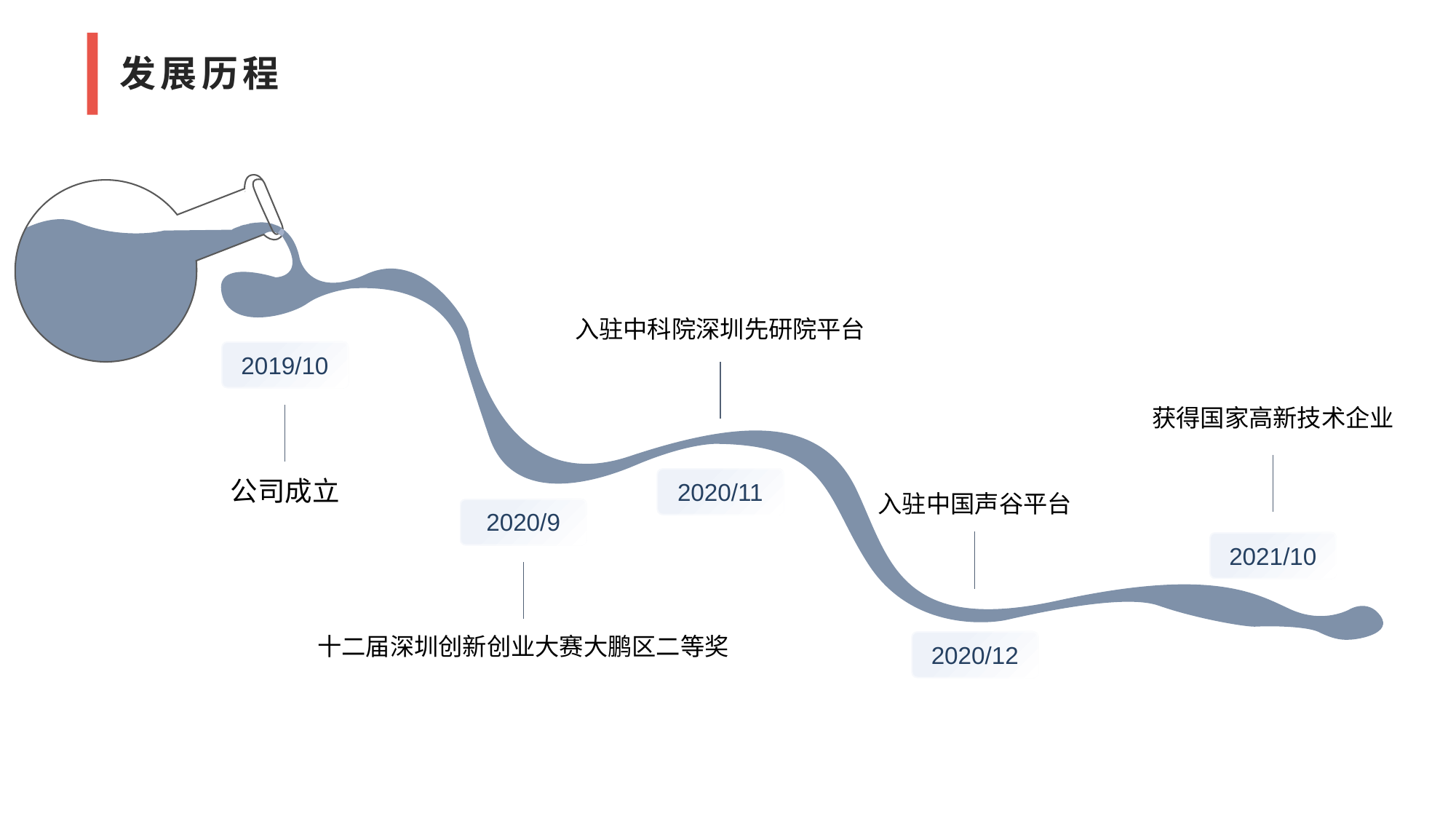

发展历程

入驻中科院深圳先研院平台

2019/10
获得国家高新技术企业

2020/11
公司成立
入驻中国声谷平台

2020/9

2021/10
十二届深圳创新创业大赛大鹏区二等奖

2020/12